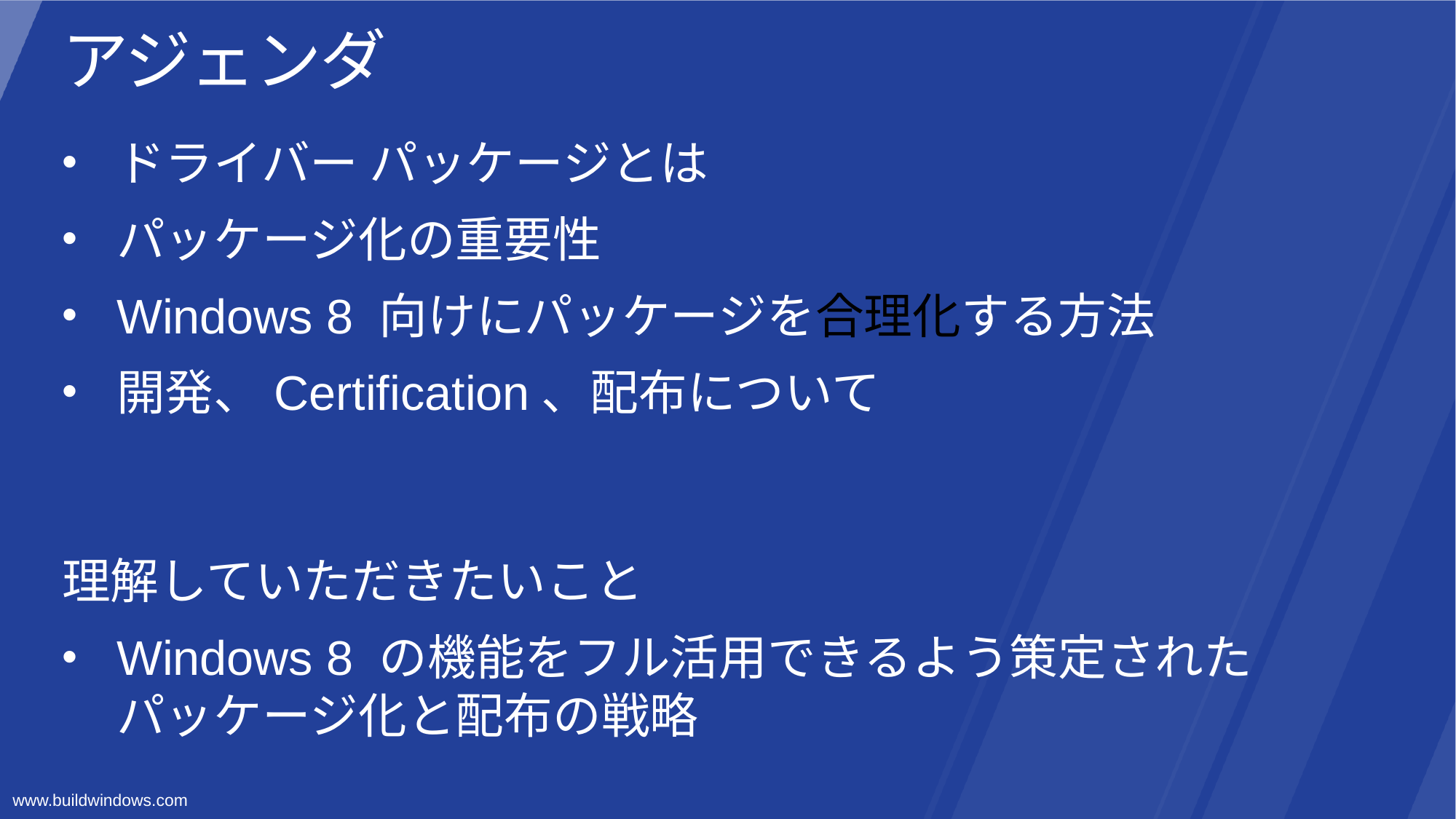

# アジェンダ
ドライバー パッケージとは
パッケージ化の重要性
Windows 8 向けにパッケージを合理化する方法
開発、Certification、配布について

理解していただきたいこと
Windows 8 の機能をフル活用できるよう策定されたパッケージ化と配布の戦略